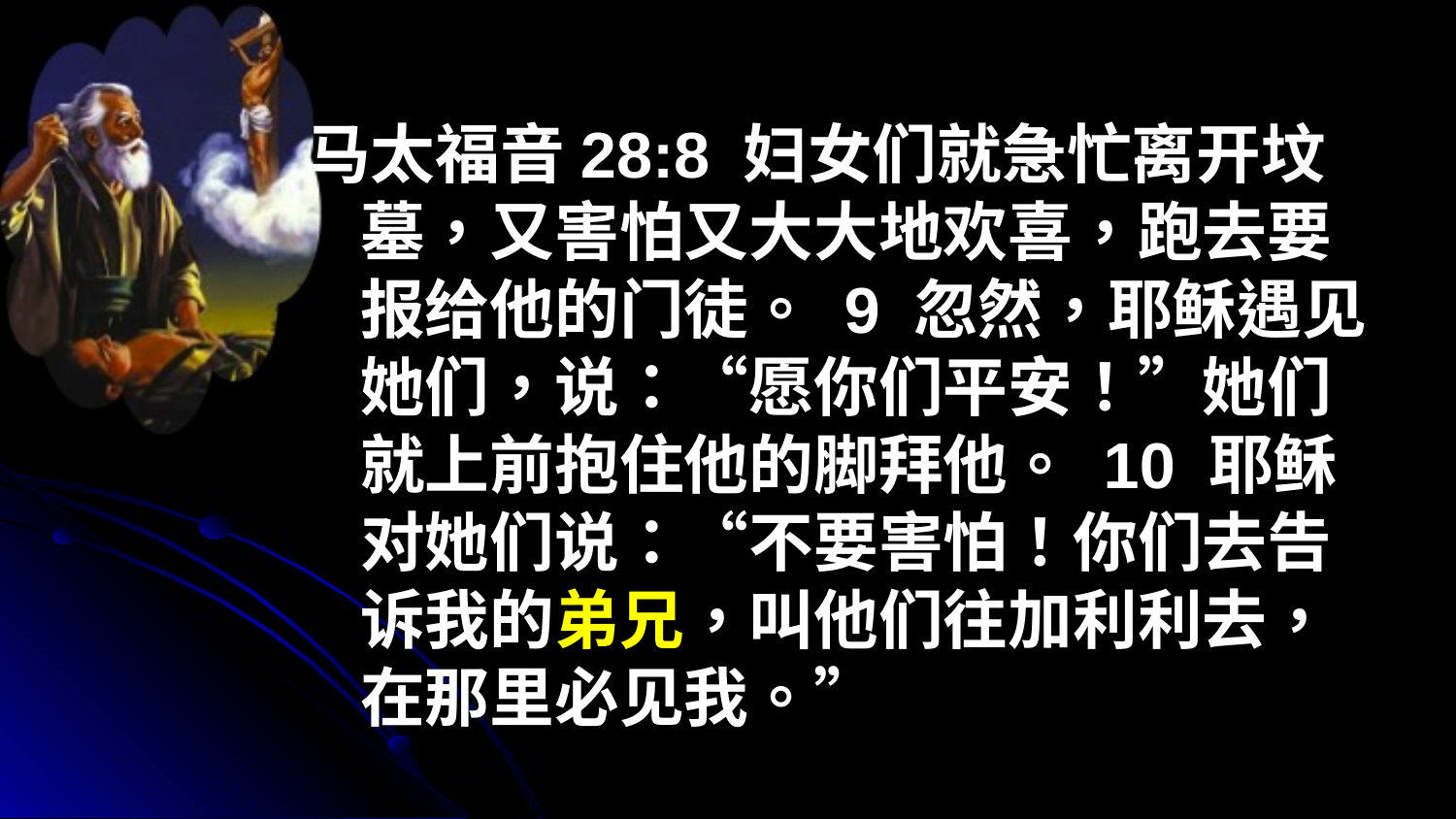

马太福音28:8 妇女们就急忙离开坟墓，又害怕又大大地欢喜，跑去要报给他的门徒。 9 忽然，耶稣遇见她们，说：“愿你们平安！”她们就上前抱住他的脚拜他。 10 耶稣对她们说：“不要害怕！你们去告诉我的弟兄，叫他们往加利利去，在那里必见我。”